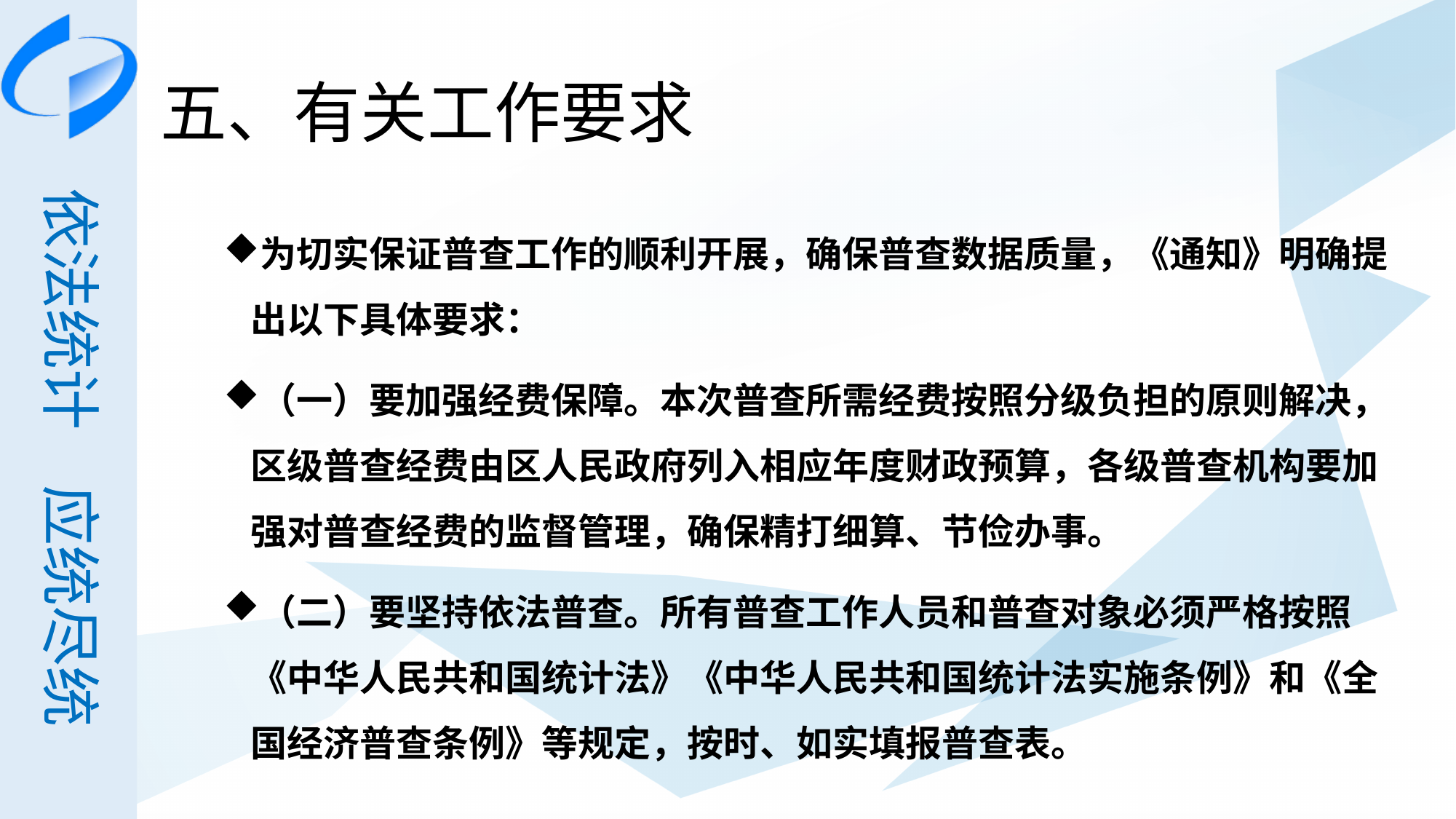

五、有关工作要求
为切实保证普查工作的顺利开展，确保普查数据质量，《通知》明确提出以下具体要求：
（一）要加强经费保障。本次普查所需经费按照分级负担的原则解决，区级普查经费由区人民政府列入相应年度财政预算，各级普查机构要加强对普查经费的监督管理，确保精打细算、节俭办事。
（二）要坚持依法普查。所有普查工作人员和普查对象必须严格按照《中华人民共和国统计法》《中华人民共和国统计法实施条例》和《全国经济普查条例》等规定，按时、如实填报普查表。